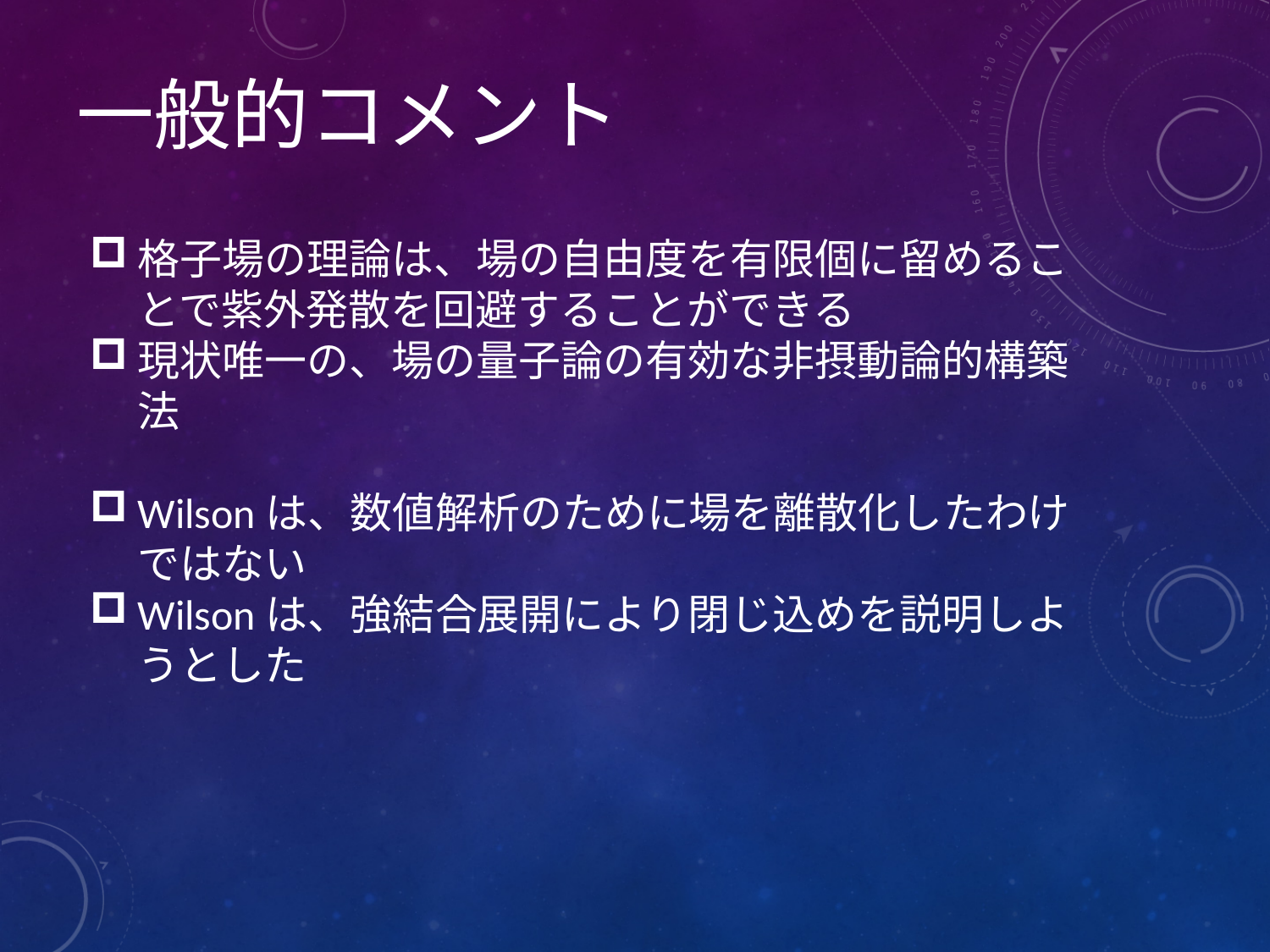

# 一般的コメント
格子場の理論は、場の自由度を有限個に留めることで紫外発散を回避することができる
現状唯一の、場の量子論の有効な非摂動論的構築法

Wilsonは、数値解析のために場を離散化したわけではない
Wilsonは、強結合展開により閉じ込めを説明しようとした